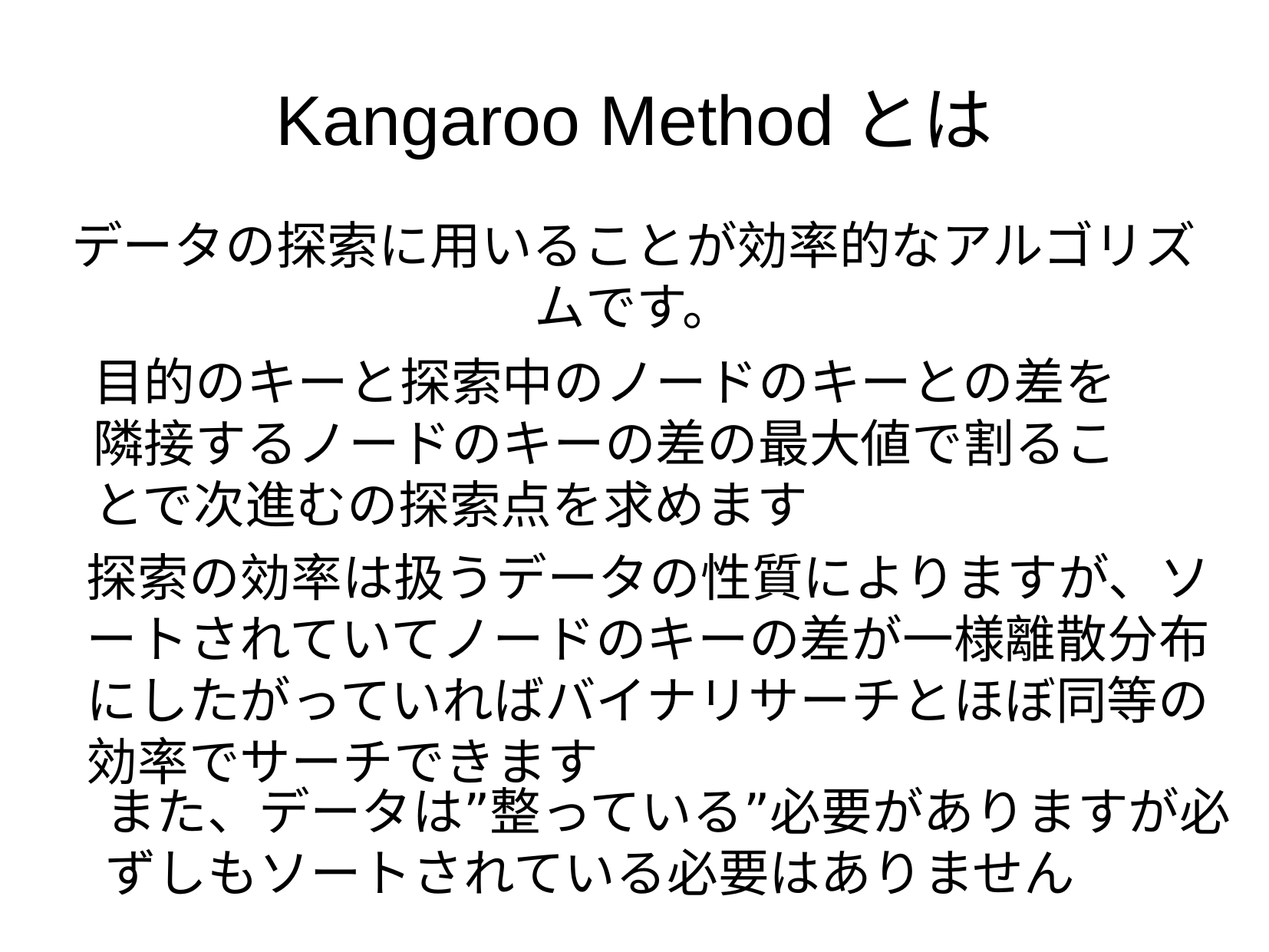

Kangaroo Methodとは
データの探索に用いることが効率的なアルゴリズムです。
目的のキーと探索中のノードのキーとの差を隣接するノードのキーの差の最大値で割ることで次進むの探索点を求めます
探索の効率は扱うデータの性質によりますが、ソートされていてノードのキーの差が一様離散分布にしたがっていればバイナリサーチとほぼ同等の効率でサーチできます
また、データは”整っている”必要がありますが必ずしもソートされている必要はありません